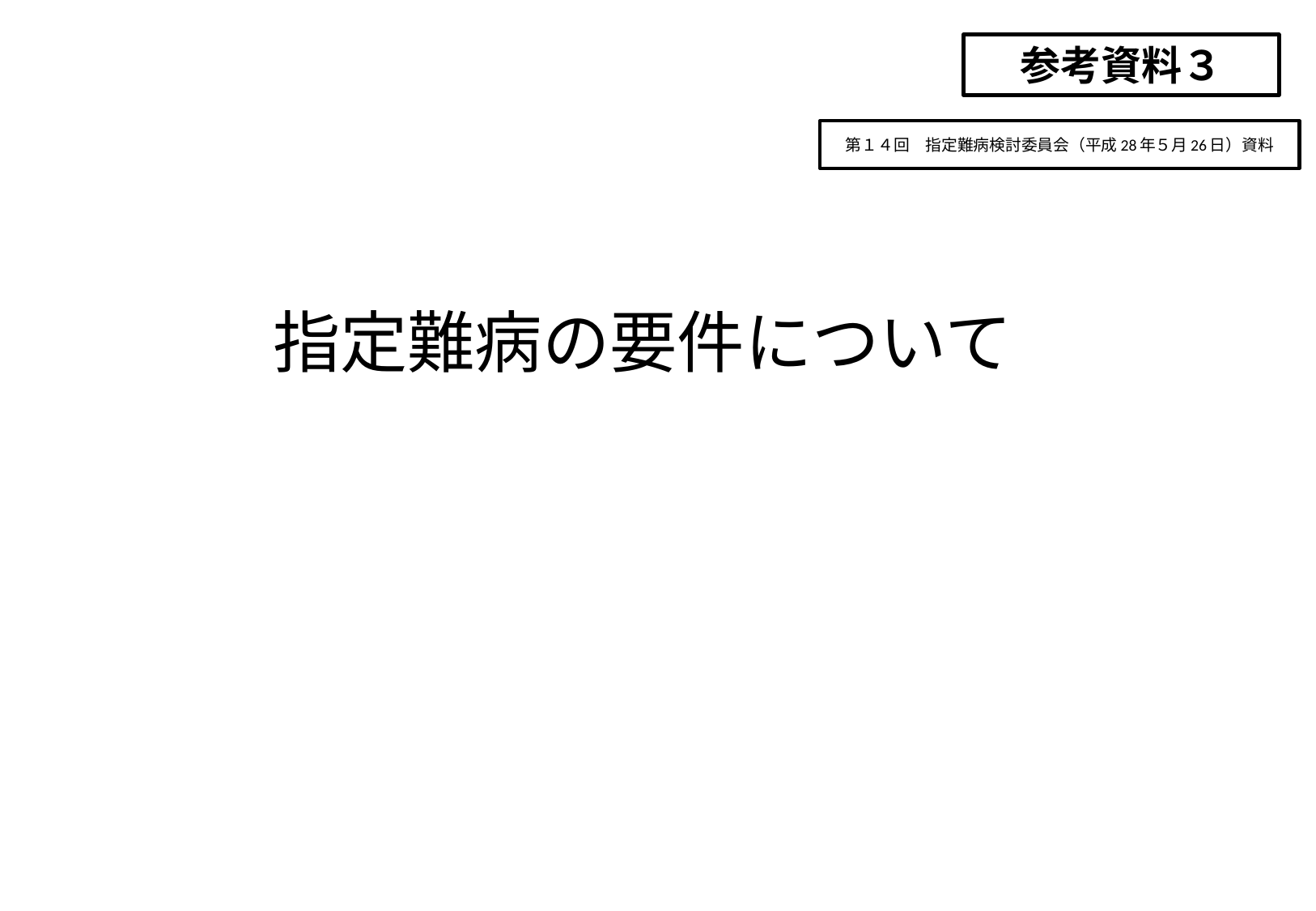

参考資料３
第１４回　指定難病検討委員会（平成28年５月26日）資料
# 指定難病の要件について